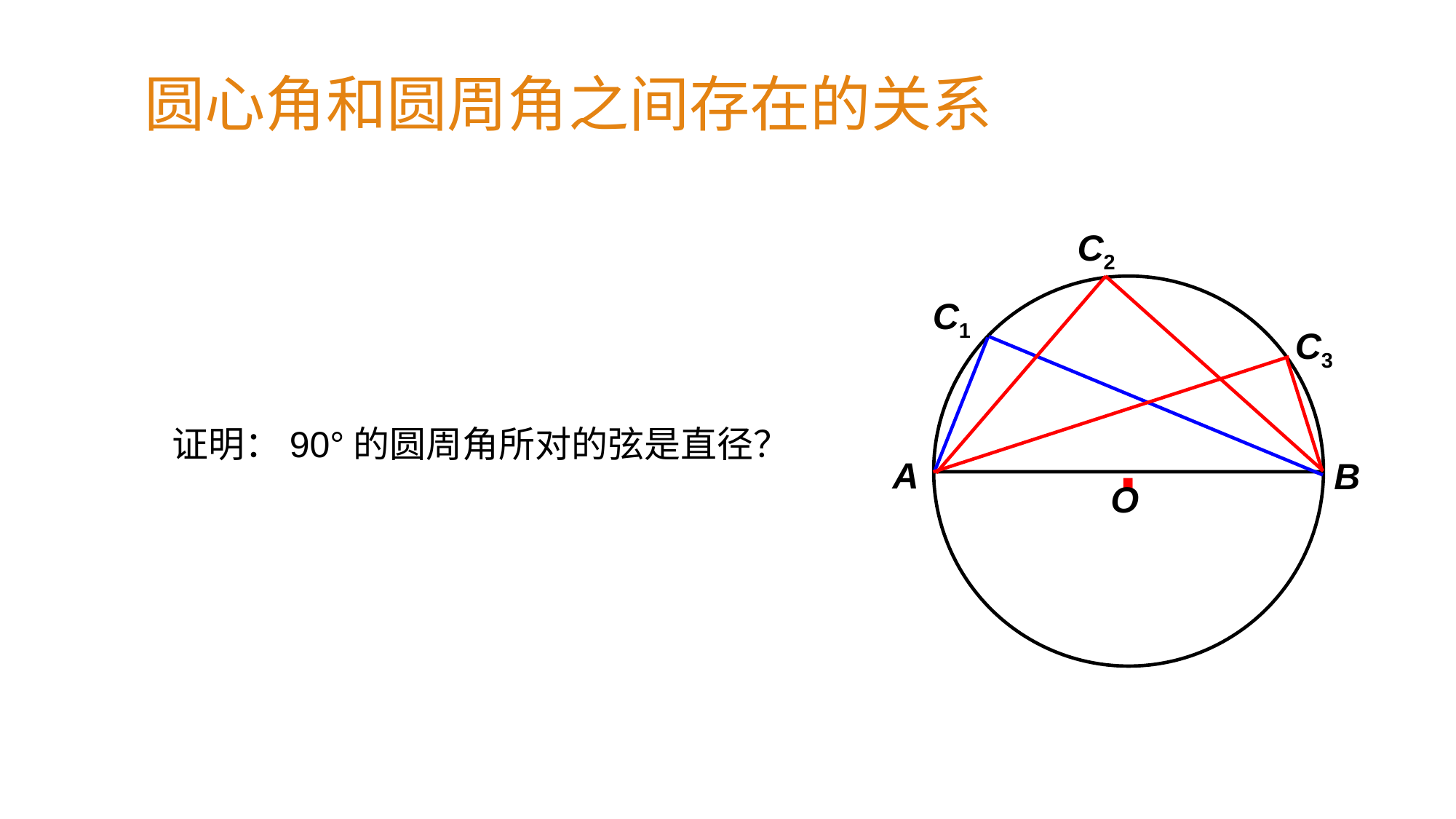

圆心角和圆周角之间存在的关系
C2

·

C1
C3

 证明：90°的圆周角所对的弦是直径？
A
B
O